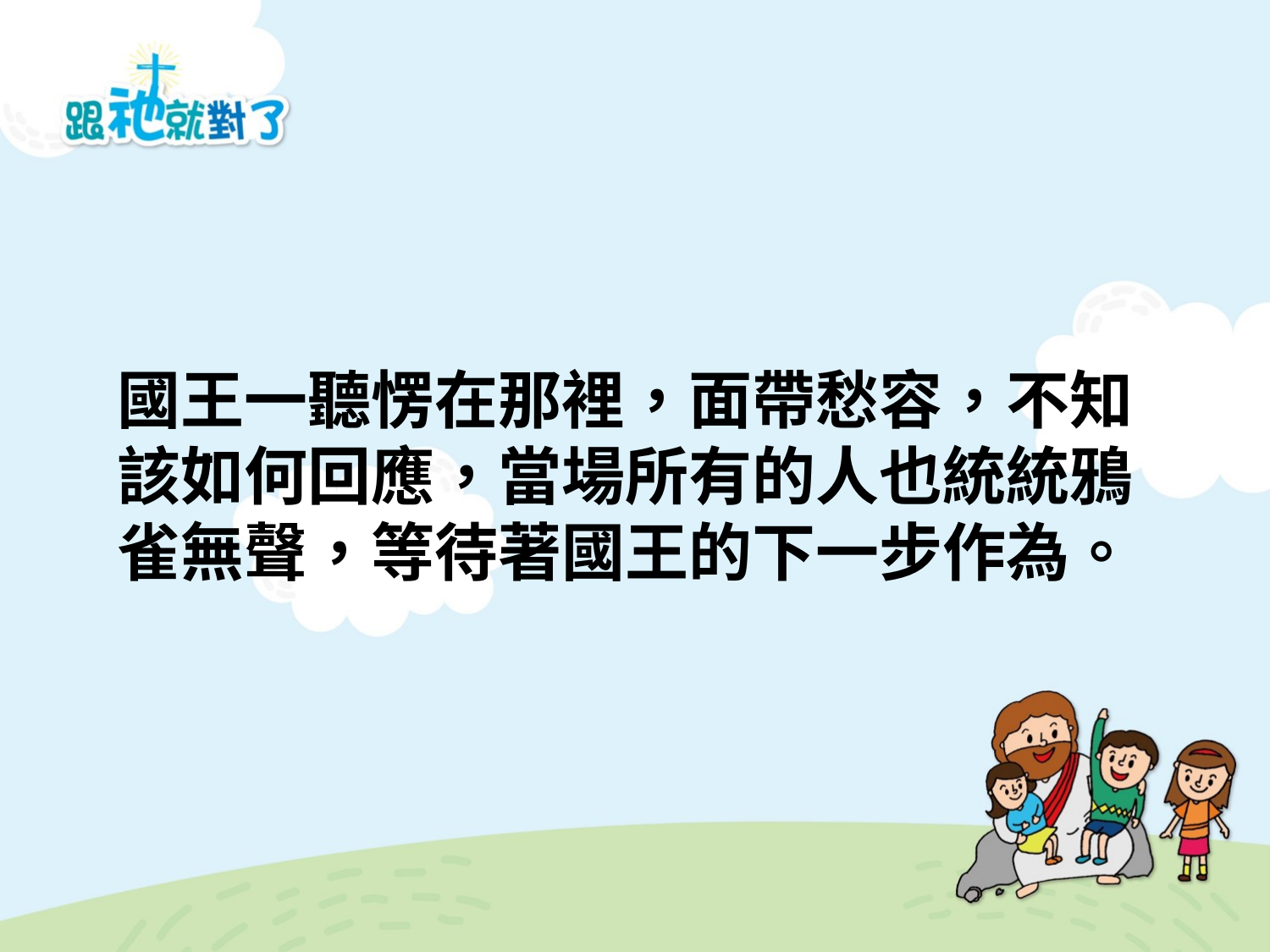

國王一聽愣在那裡，面帶愁容，不知該如何回應，當場所有的人也統統鴉雀無聲，等待著國王的下一步作為。